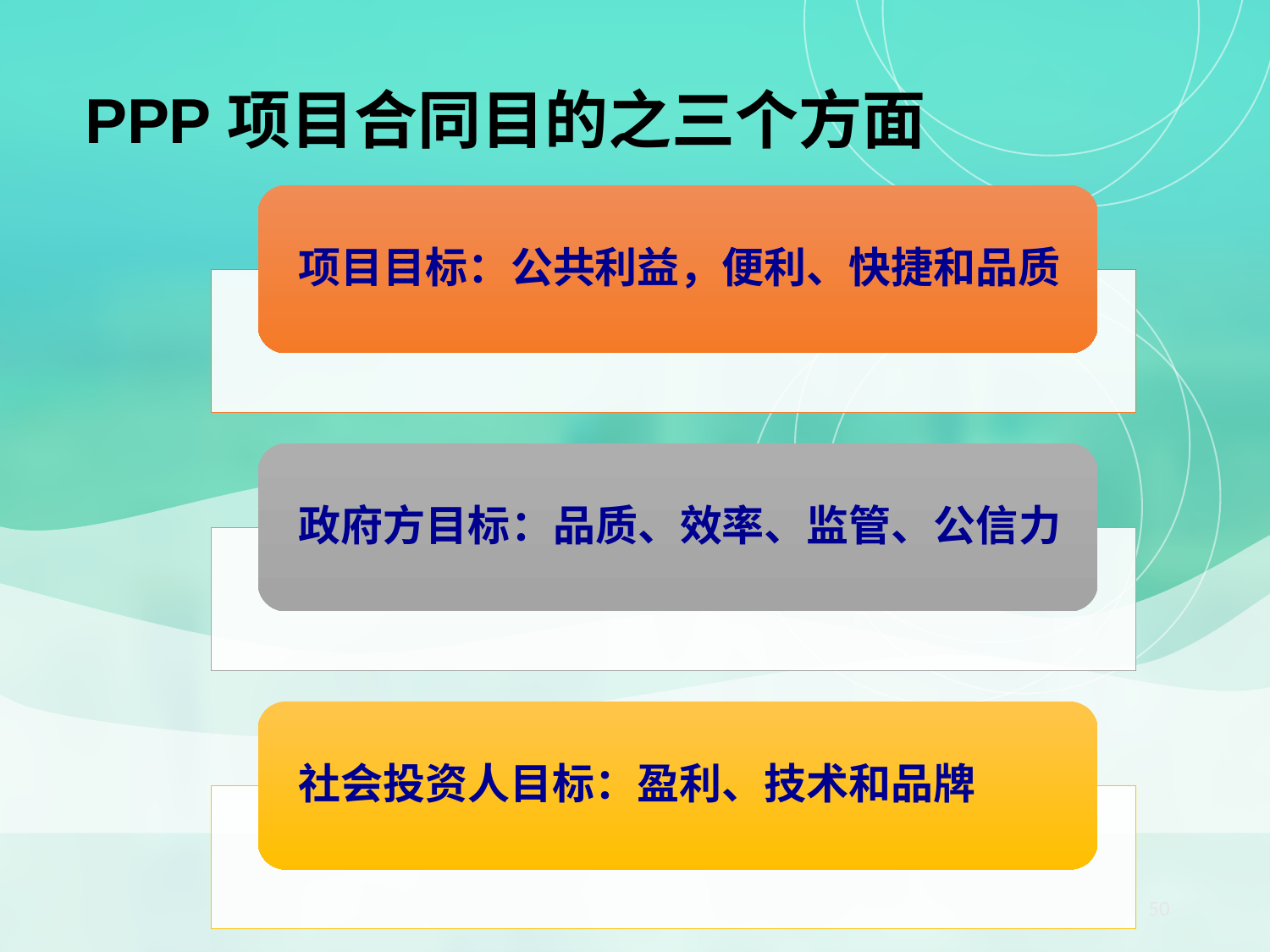

PPP项目合同目的之三个方面
项目目标：公共利益，便利、快捷和品质
政府方目标：品质、效率、监管、公信力
社会投资人目标：盈利、技术和品牌

50